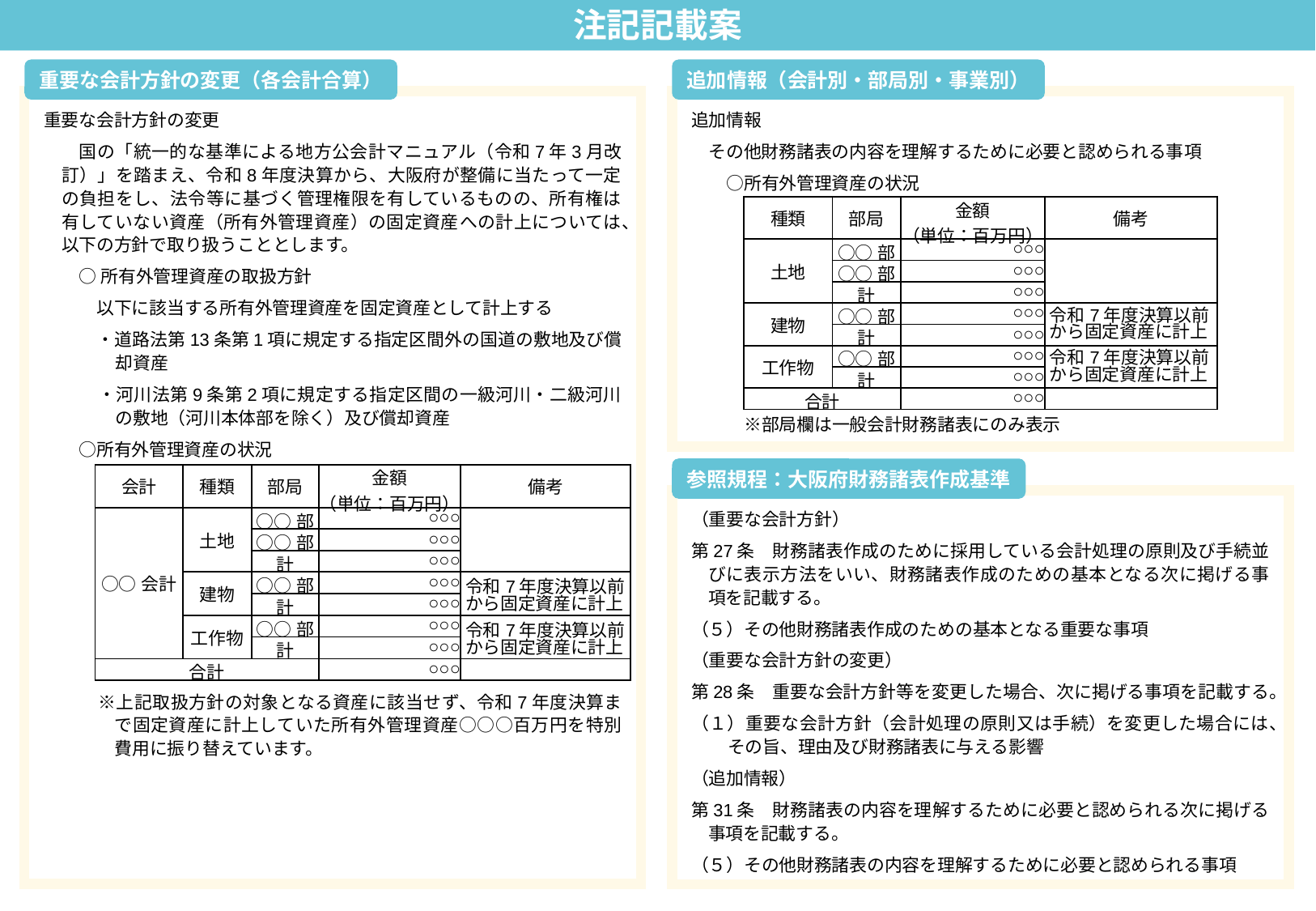

注記記載案
重要な会計方針の変更（各会計合算）
追加情報（会計別・部局別・事業別）

追加情報
　その他財務諸表の内容を理解するために必要と認められる事項
　　○所有外管理資産の状況

　　　※部局欄は一般会計財務諸表にのみ表示

重要な会計方針の変更
国の「統一的な基準による地方公会計マニュアル（令和7年3月改訂）」を踏まえ、令和8年度決算から、大阪府が整備に当たって一定の負担をし、法令等に基づく管理権限を有しているものの、所有権は有していない資産（所有外管理資産）の固定資産への計上については、以下の方針で取り扱うこととします。
○所有外管理資産の取扱方針
　　　以下に該当する所有外管理資産を固定資産として計上する
　　　・道路法第13条第1項に規定する指定区間外の国道の敷地及び償却資産
　　　・河川法第9条第2項に規定する指定区間の一級河川・二級河川の敷地（河川本体部を除く）及び償却資産
　　○所有外管理資産の状況

　　　※上記取扱方針の対象となる資産に該当せず、令和7年度決算まで固定資産に計上していた所有外管理資産○○○百万円を特別費用に振り替えています。
| 種類 | 部局 | 金額 （単位：百万円） | 備考 |
| --- | --- | --- | --- |
| 土地 | ○○部 | ○○○ |  |
|  | ○○部 | ○○○ |  |
|  | 計 | ○○○ |  |
| 建物 | ○○部 | ○○○ | 令和7年度決算以前から固定資産に計上 |
|  | 計 | ○○○ |  |
| 工作物 | ○○部 | ○○○ | 令和7年度決算以前から固定資産に計上 |
|  | 計 | ○○○ |  |
| 合計 |  | ○○○ |  |
参照規程：大阪府財務諸表作成基準
| 会計 | 種類 | 部局 | 金額 （単位：百万円） | 備考 |
| --- | --- | --- | --- | --- |
| ○○会計 | 土地 | ○○部 | ○○○ |  |
|  |  | ○○部 | ○○○ |  |
|  |  | 計 | ○○○ |  |
|  | 建物 | ○○部 | ○○○ | 令和7年度決算以前から固定資産に計上 |
|  |  | 計 | ○○○ |  |
|  | 工作物 | ○○部 | ○○○ | 令和7年度決算以前から固定資産に計上 |
|  |  | 計 | ○○○ |  |
| 合計 |  |  | ○○○ |  |

（重要な会計方針）
第27条　財務諸表作成のために採用している会計処理の原則及び手続並びに表示方法をいい、財務諸表作成のための基本となる次に掲げる事項を記載する。
（５）その他財務諸表作成のための基本となる重要な事項
（重要な会計方針の変更）
第28条　重要な会計方針等を変更した場合、次に掲げる事項を記載する。
（１）重要な会計方針（会計処理の原則又は手続）を変更した場合には、その旨、理由及び財務諸表に与える影響
（追加情報）
第31条　財務諸表の内容を理解するために必要と認められる次に掲げる事項を記載する。
（５）その他財務諸表の内容を理解するために必要と認められる事項